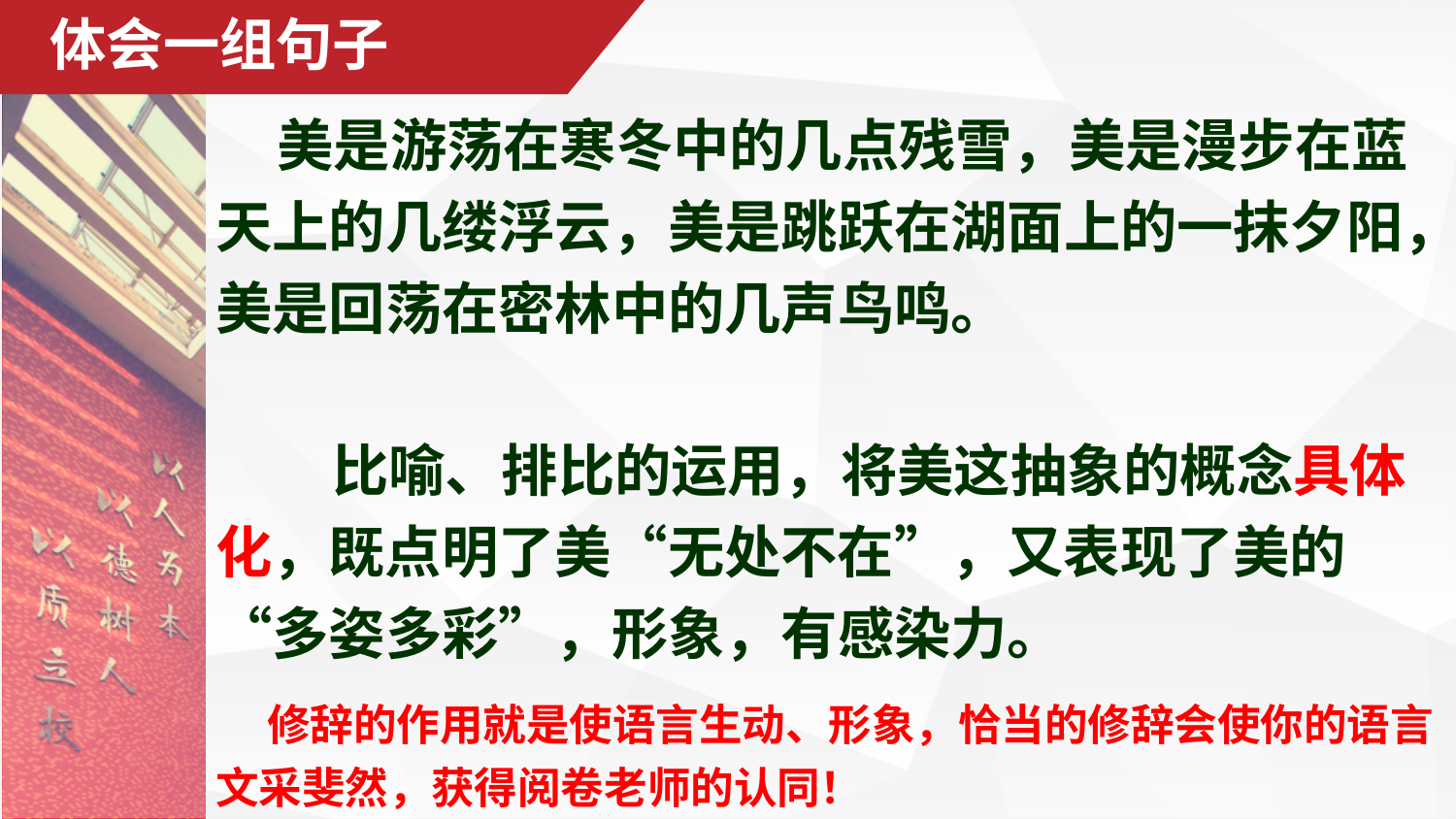

# 体会一组句子
        美是游荡在寒冬中的几点残雪，美是漫步在蓝天上的几缕浮云，美是跳跃在湖面上的一抹夕阳，美是回荡在密林中的几声鸟鸣。

        比喻、排比的运用，将美这抽象的概念具体化，既点明了美“无处不在”，又表现了美的“多姿多彩”，形象，有感染力。
　　         修辞的作用就是使语言生动、形象，恰当的修辞会使你的语言文采斐然，获得阅卷老师的认同！